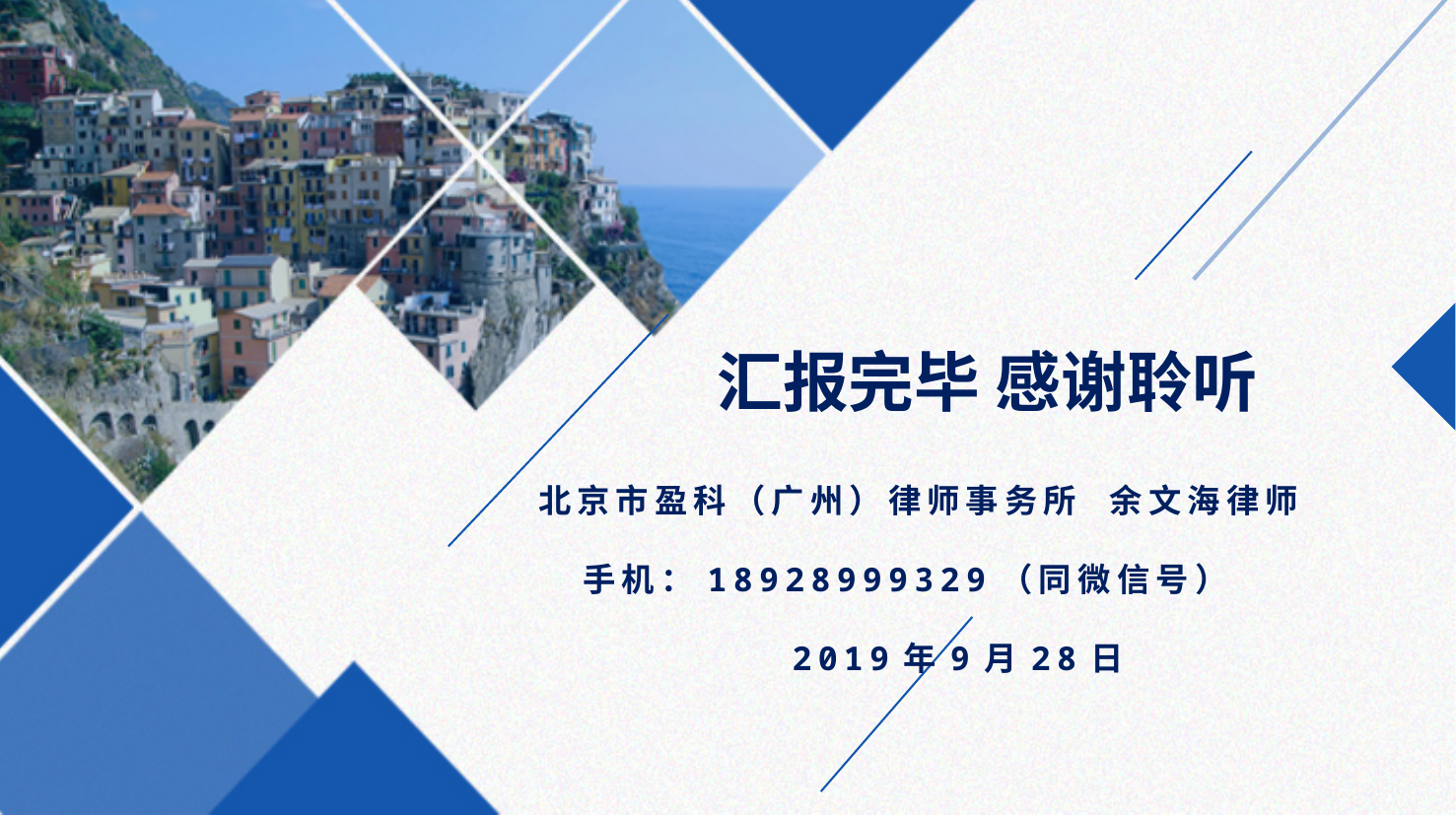

汇报完毕 感谢聆听

北京市盈科（广州）律师事务所  余文海律师

手机：18928999329（同微信号）

   2019年9月28日